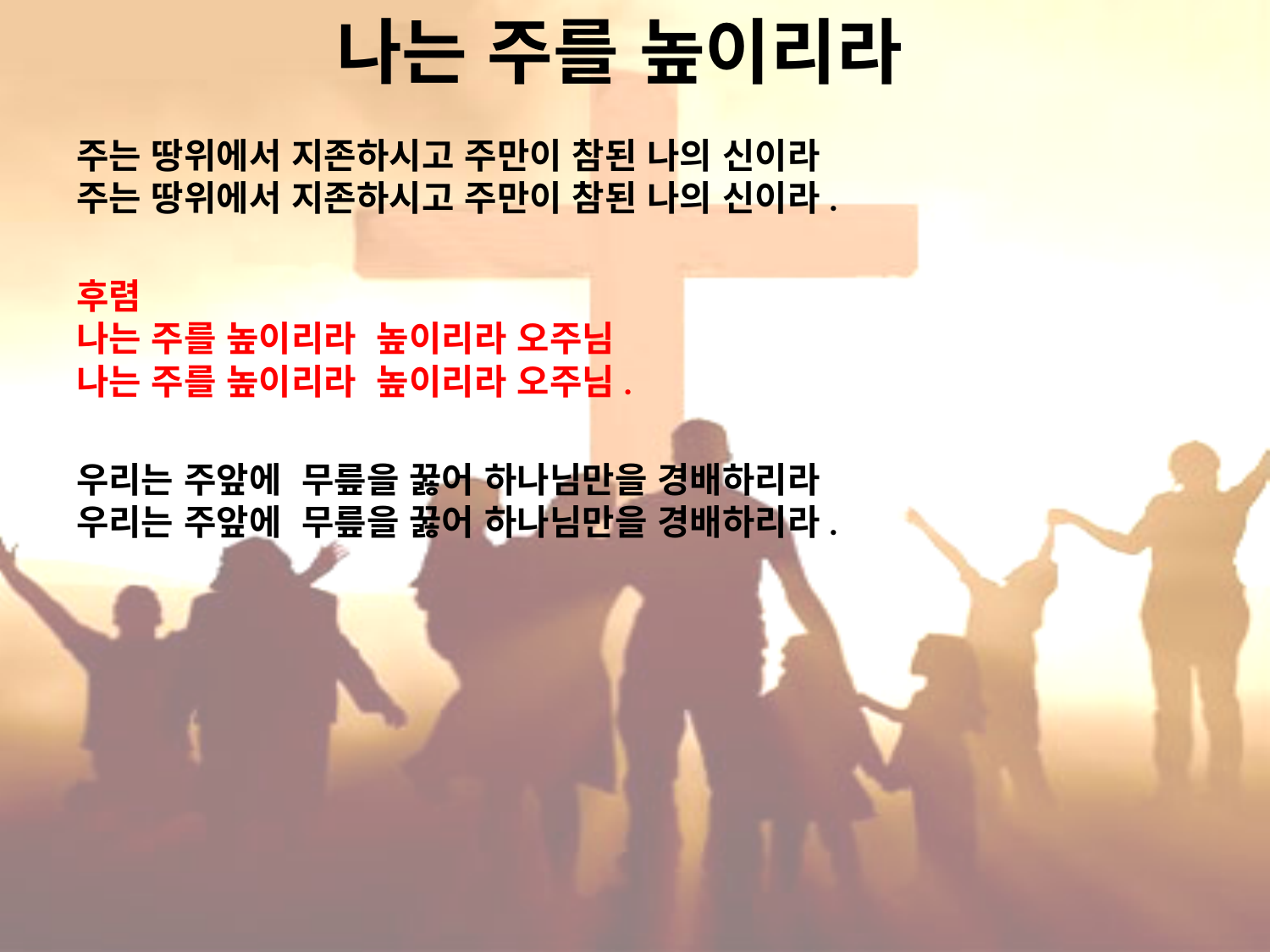

# 나는 주를 높이리라
주는 땅위에서 지존하시고 주만이 참된 나의 신이라
주는 땅위에서 지존하시고 주만이 참된 나의 신이라.

후렴
나는 주를 높이리라  높이리라 오주님
나는 주를 높이리라  높이리라 오주님.

우리는 주앞에  무릎을 꿇어 하나님만을 경배하리라
우리는 주앞에  무릎을 꿇어 하나님만을 경배하리라.